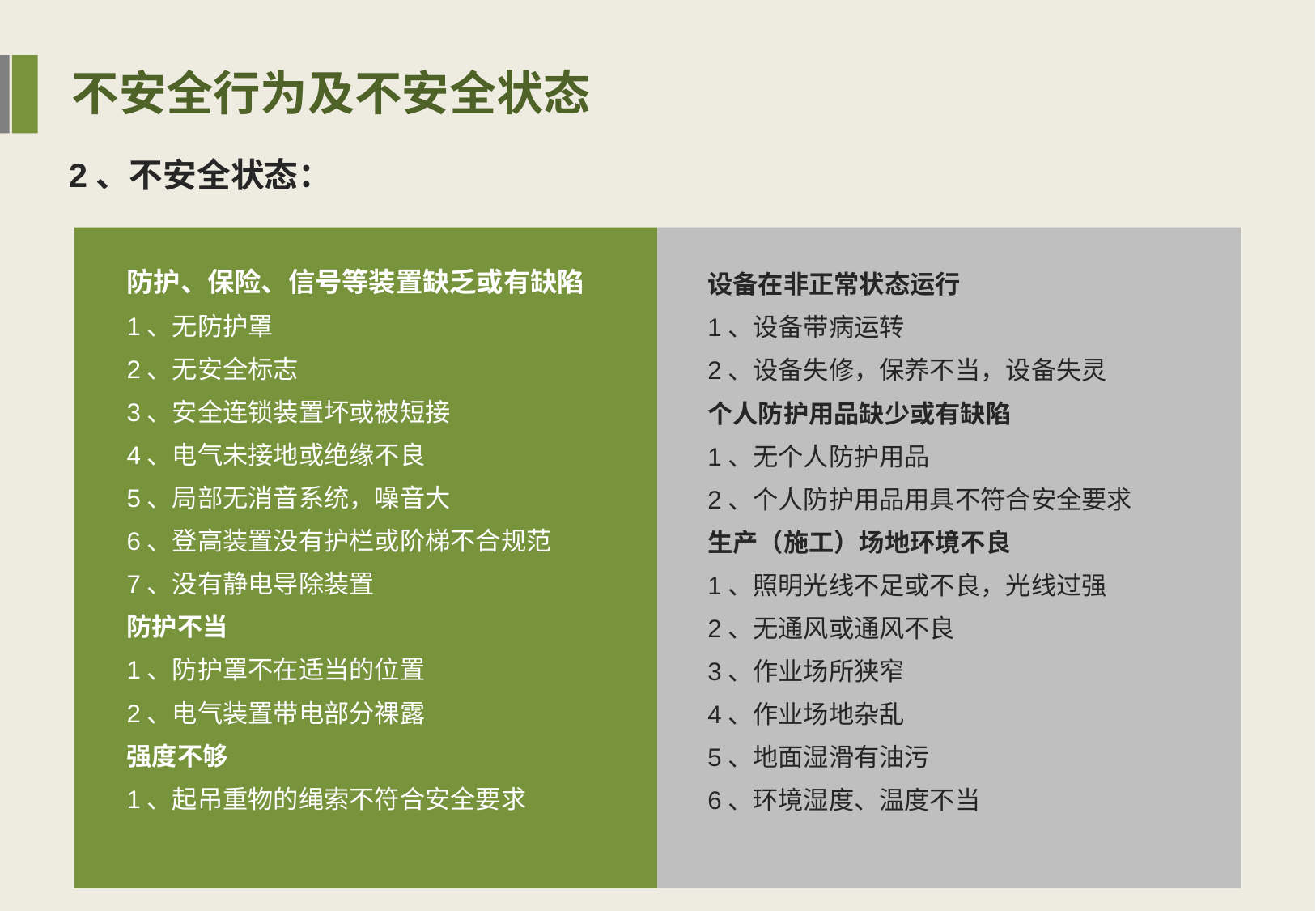

不安全行为及不安全状态
2、不安全状态：

防护、保险、信号等装置缺乏或有缺陷
1、无防护罩
2、无安全标志
3、安全连锁装置坏或被短接
4、电气未接地或绝缘不良
5、局部无消音系统，噪音大
6、登高装置没有护栏或阶梯不合规范
7、没有静电导除装置
防护不当
1、防护罩不在适当的位置
2、电气装置带电部分裸露
强度不够
1、起吊重物的绳索不符合安全要求
设备在非正常状态运行
1、设备带病运转
2、设备失修，保养不当，设备失灵
个人防护用品缺少或有缺陷
1、无个人防护用品
2、个人防护用品用具不符合安全要求
生产（施工）场地环境不良
1、照明光线不足或不良，光线过强
2、无通风或通风不良
3、作业场所狭窄
4、作业场地杂乱
5、地面湿滑有油污
6、环境湿度、温度不当